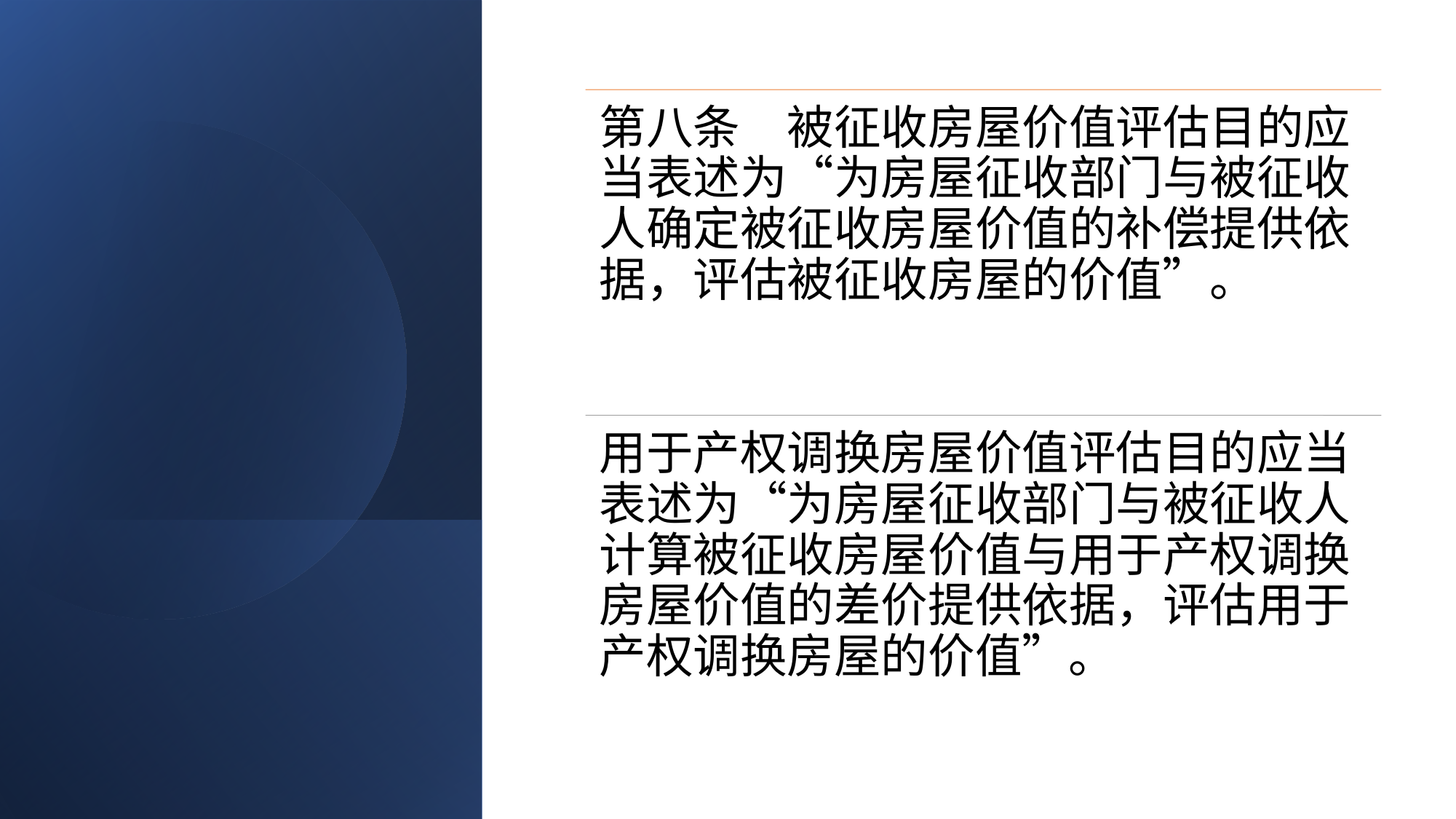

第八条　被征收房屋价值评估目的应当表述为“为房屋征收部门与被征收人确定被征收房屋价值的补偿提供依据，评估被征收房屋的价值”。
用于产权调换房屋价值评估目的应当表述为“为房屋征收部门与被征收人计算被征收房屋价值与用于产权调换房屋价值的差价提供依据，评估用于产权调换房屋的价值”。

#